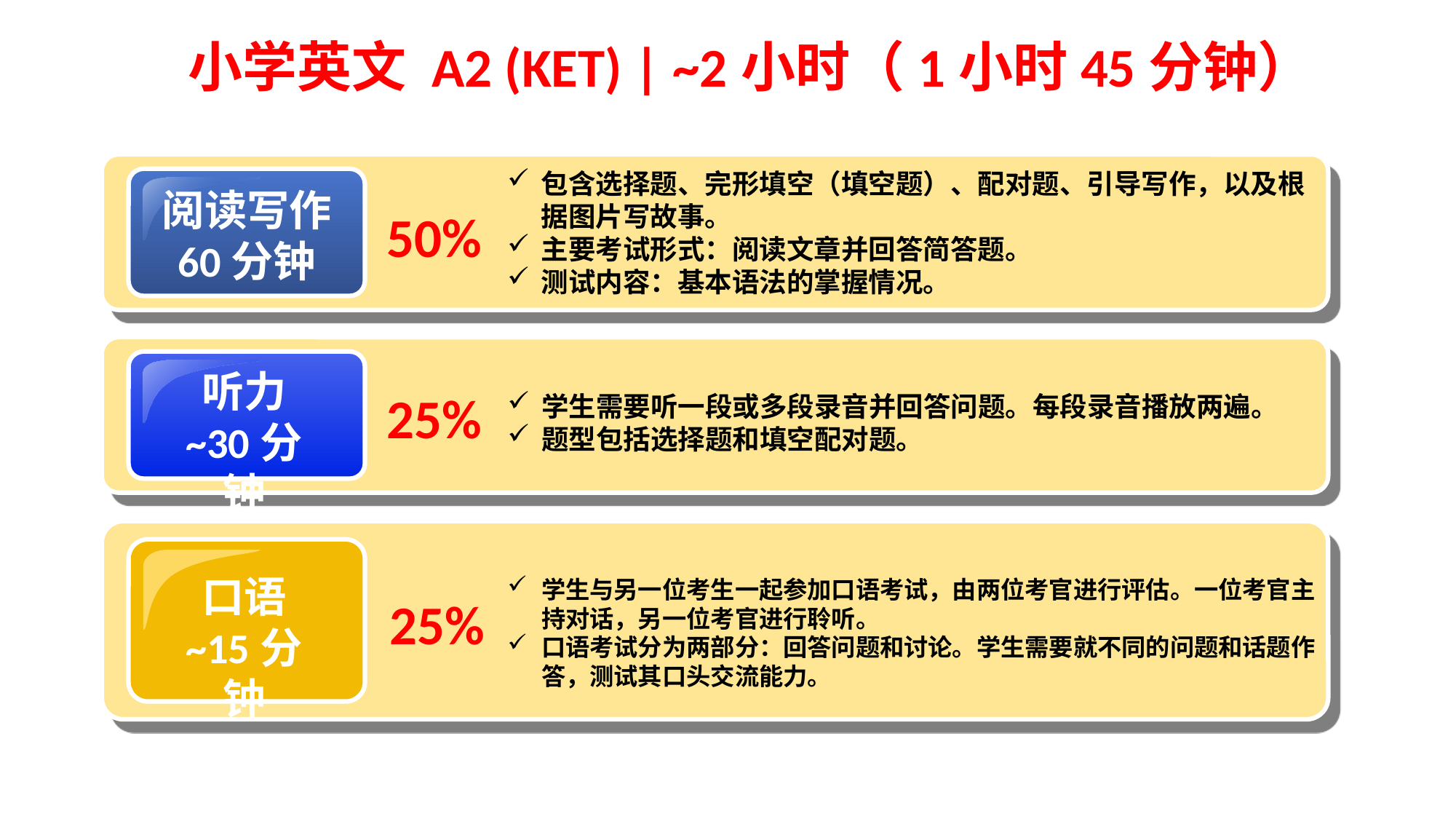

小学英文 A2 (KET) | ~2小时（1小时45分钟）

包含选择题、完形填空（填空题）、配对题、引导写作，以及根据图片写故事。
主要考试形式：阅读文章并回答简答题。
测试内容：基本语法的掌握情况。

阅读写作
60分钟
50%

听力
~30分钟

25%
学生需要听一段或多段录音并回答问题。每段录音播放两遍。
题型包括选择题和填空配对题。

口语
~15分钟
学生与另一位考生一起参加口语考试，由两位考官进行评估。一位考官主持对话，另一位考官进行聆听。
口语考试分为两部分：回答问题和讨论。学生需要就不同的问题和话题作答，测试其口头交流能力。
25%